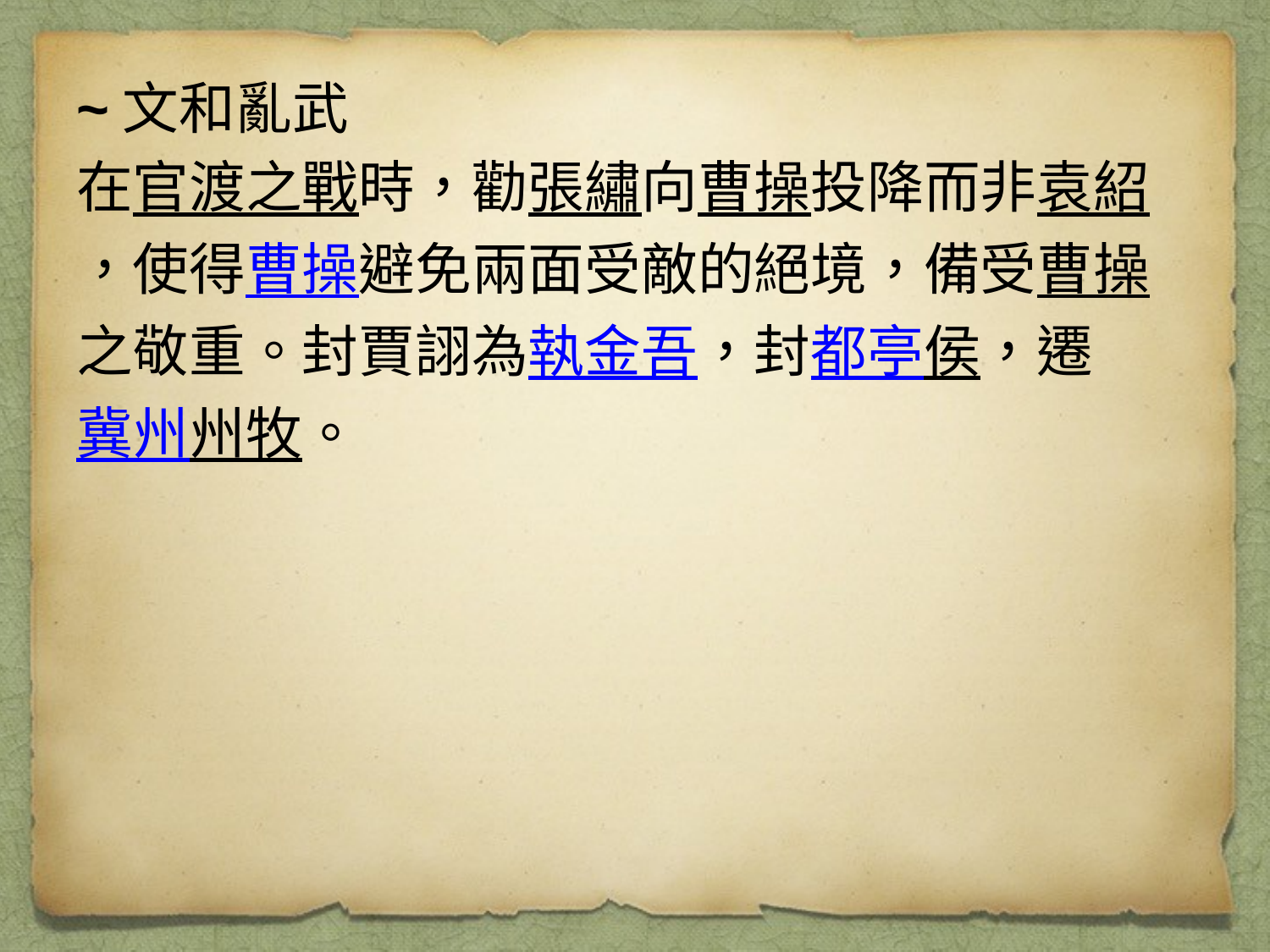

#
~文和亂武
在官渡之戰時，勸張繡向曹操投降而非袁紹，使得曹操避免兩面受敵的絕境，備受曹操之敬重。封賈詡為執金吾，封都亭侯，遷冀州州牧。